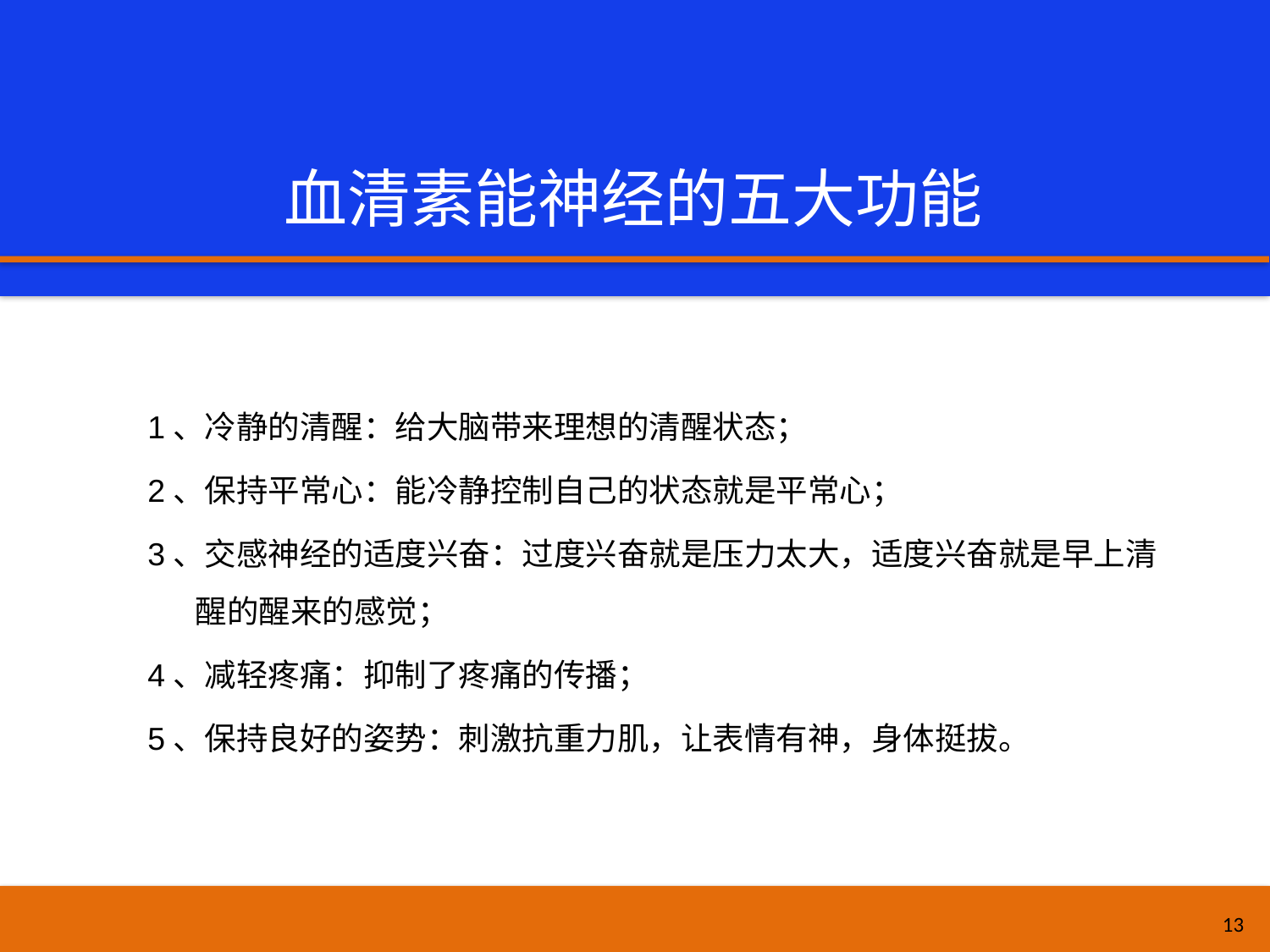

# 血清素能神经的五大功能
1、冷静的清醒：给大脑带来理想的清醒状态；
2、保持平常心：能冷静控制自己的状态就是平常心；
3、交感神经的适度兴奋：过度兴奋就是压力太大，适度兴奋就是早上清醒的醒来的感觉；
4、减轻疼痛：抑制了疼痛的传播；
5、保持良好的姿势：刺激抗重力肌，让表情有神，身体挺拔。